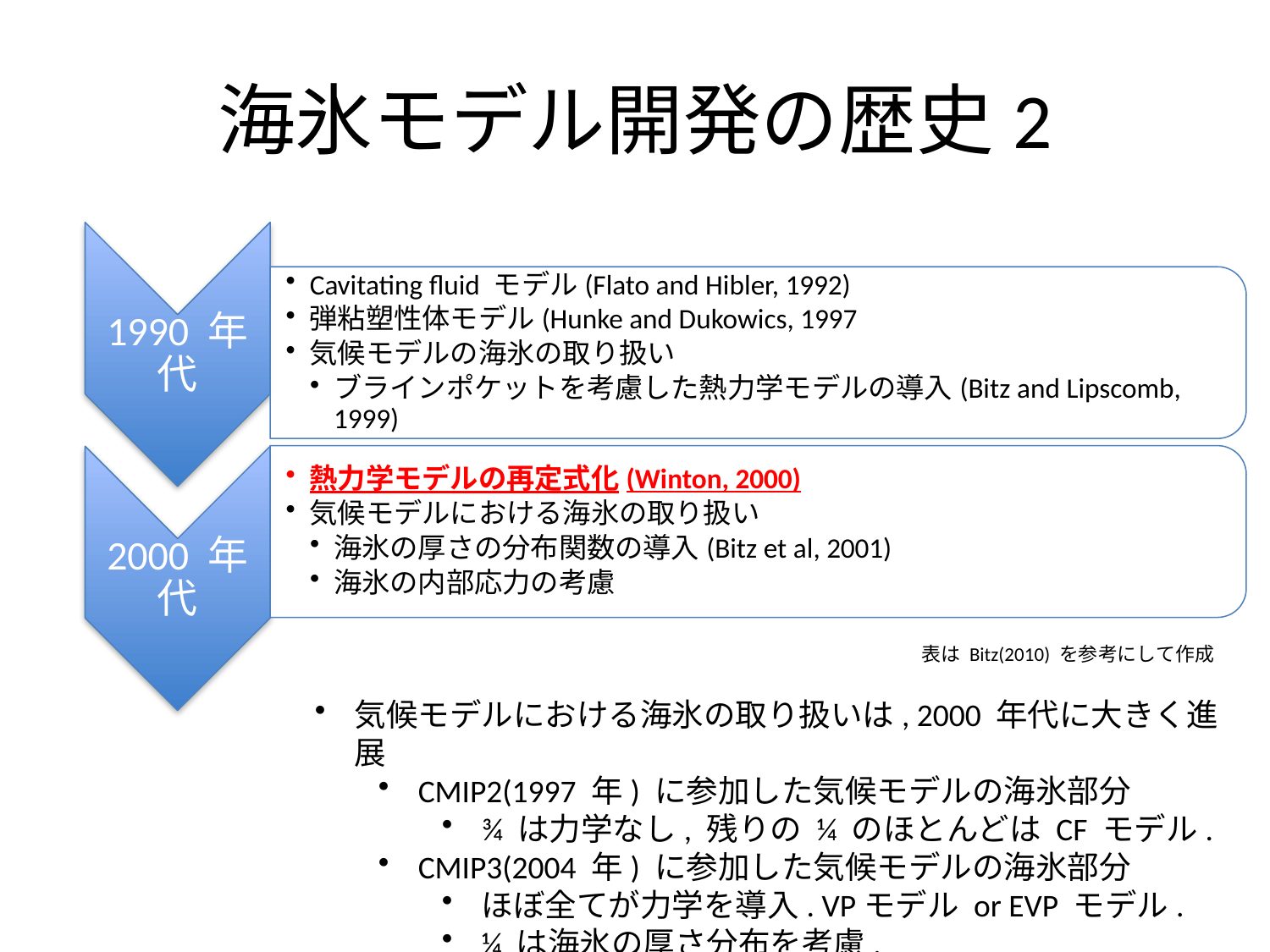

# 海氷モデル開発の歴史2
1990 年代
Cavitating fluid モデル(Flato and Hibler, 1992)
弾粘塑性体モデル(Hunke and Dukowics, 1997
気候モデルの海氷の取り扱い
ブラインポケットを考慮した熱力学モデルの導入(Bitz and Lipscomb, 1999)
2000 年代
熱力学モデルの再定式化(Winton, 2000)
気候モデルにおける海氷の取り扱い
海氷の厚さの分布関数の導入(Bitz et al, 2001)
海氷の内部応力の考慮
表は Bitz(2010) を参考にして作成
気候モデルにおける海氷の取り扱いは, 2000 年代に大きく進展
CMIP2(1997 年) に参加した気候モデルの海氷部分
¾ は力学なし, 残りの ¼ のほとんどは CF モデル.
CMIP3(2004 年) に参加した気候モデルの海氷部分
ほぼ全てが力学を導入. VPモデル or EVP モデル.
¼ は海氷の厚さ分布を考慮.